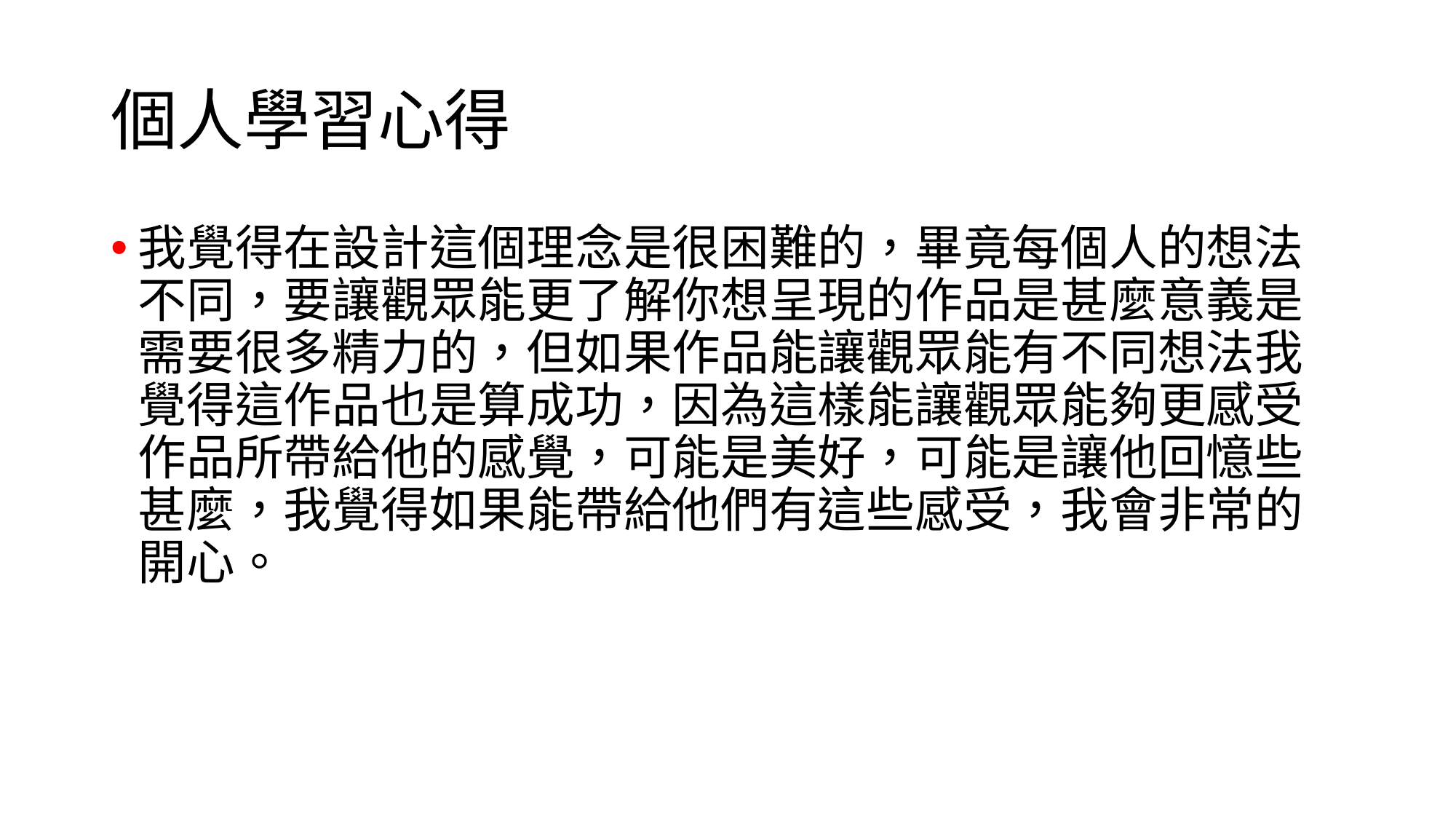

個人學習心得
我覺得在設計這個理念是很困難的，畢竟每個人的想法不同，要讓觀眾能更了解你想呈現的作品是甚麼意義是需要很多精力的，但如果作品能讓觀眾能有不同想法我覺得這作品也是算成功，因為這樣能讓觀眾能夠更感受作品所帶給他的感覺，可能是美好，可能是讓他回憶些甚麼，我覺得如果能帶給他們有這些感受，我會非常的開心。